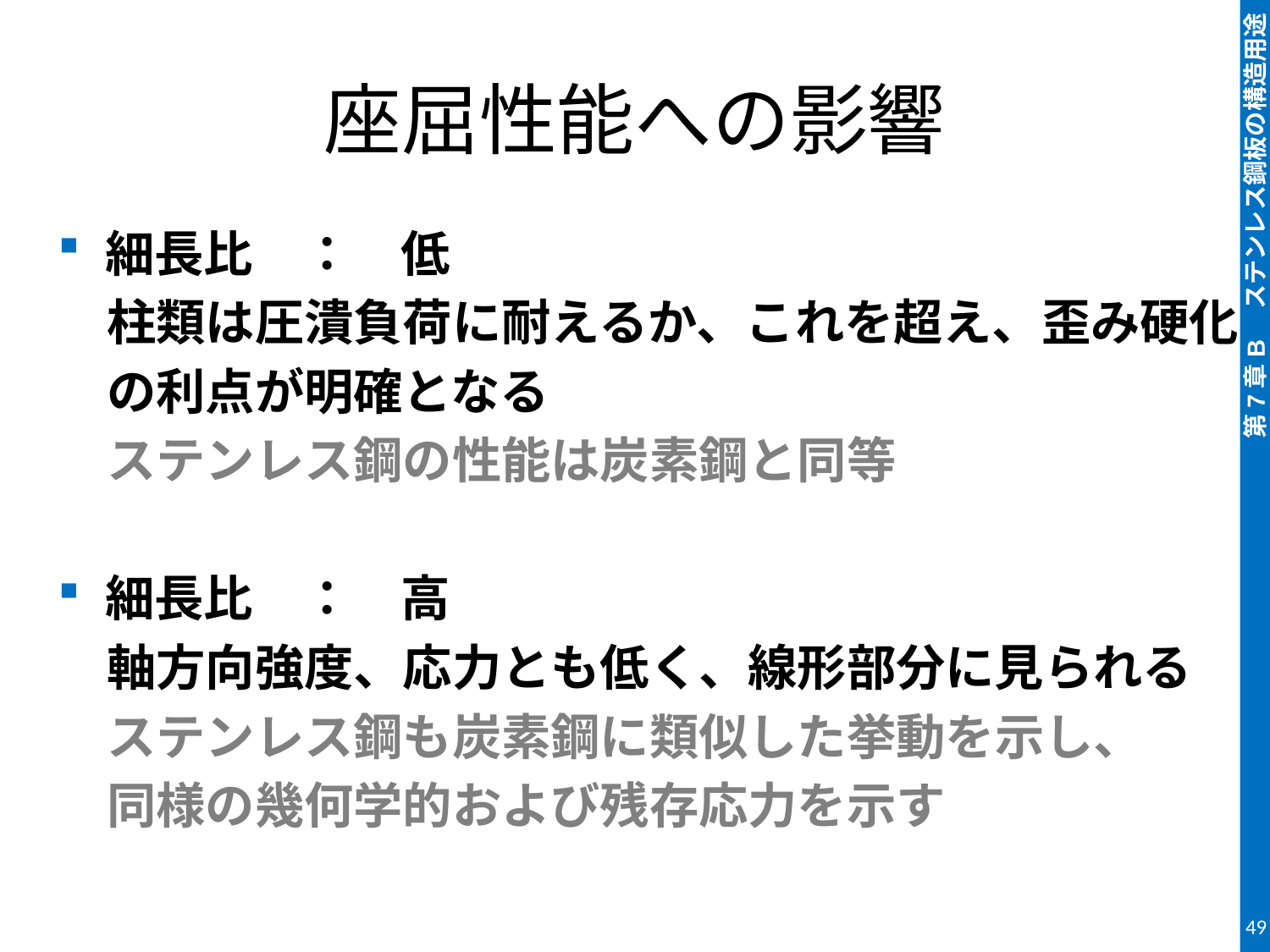

# 座屈性能への影響
細長比　：　低
　柱類は圧潰負荷に耐えるか、これを超え、歪み硬化
　の利点が明確となる
　ステンレス鋼の性能は炭素鋼と同等

細長比　：　高
　軸方向強度、応力とも低く、線形部分に見られる
　ステンレス鋼も炭素鋼に類似した挙動を示し、
　同様の幾何学的および残存応力を示す

49